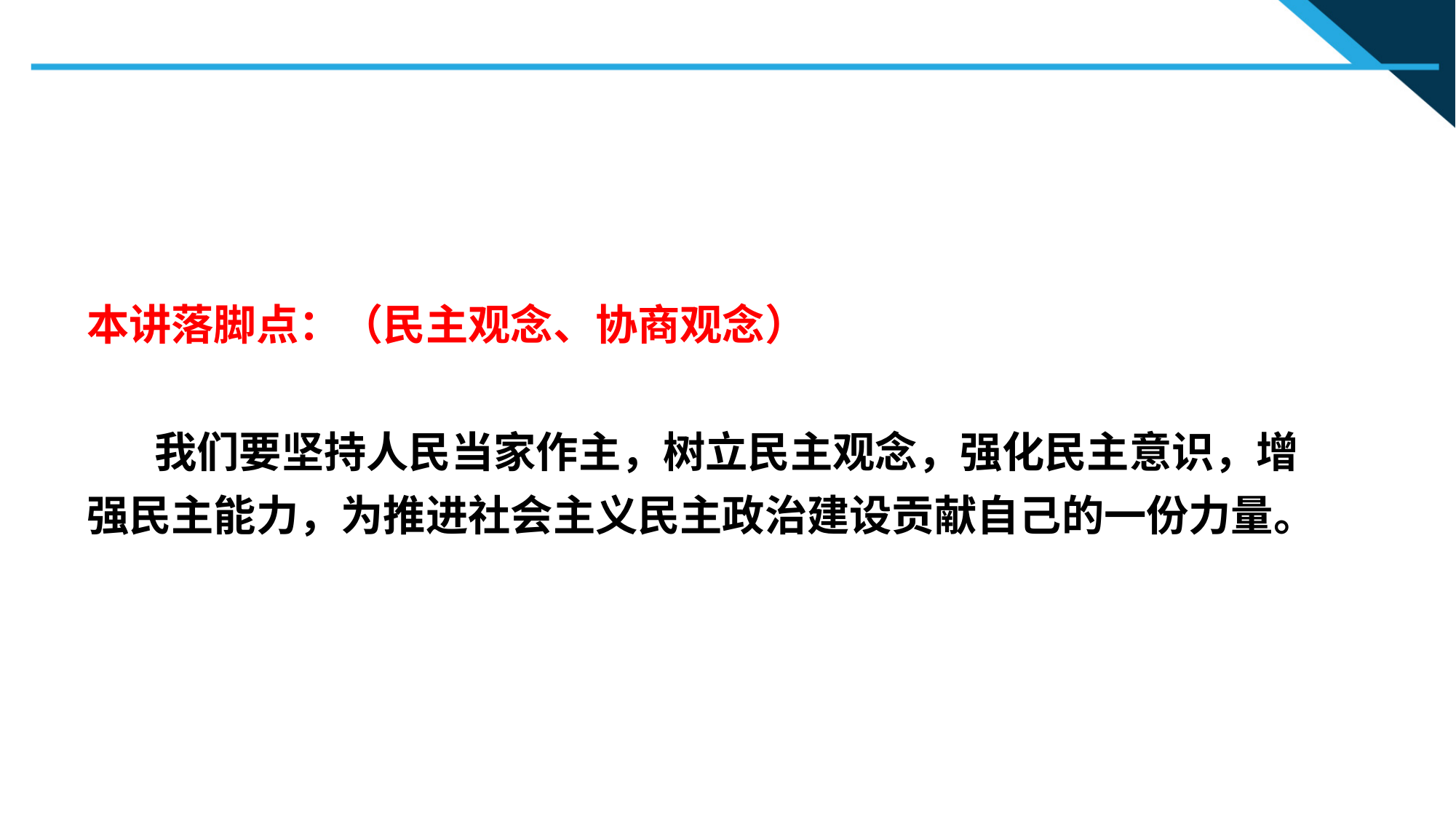

本讲落脚点：（民主观念、协商观念）

      我们要坚持人民当家作主，树立民主观念，强化民主意识，增强民主能力，为推进社会主义民主政治建设贡献自己的一份力量。